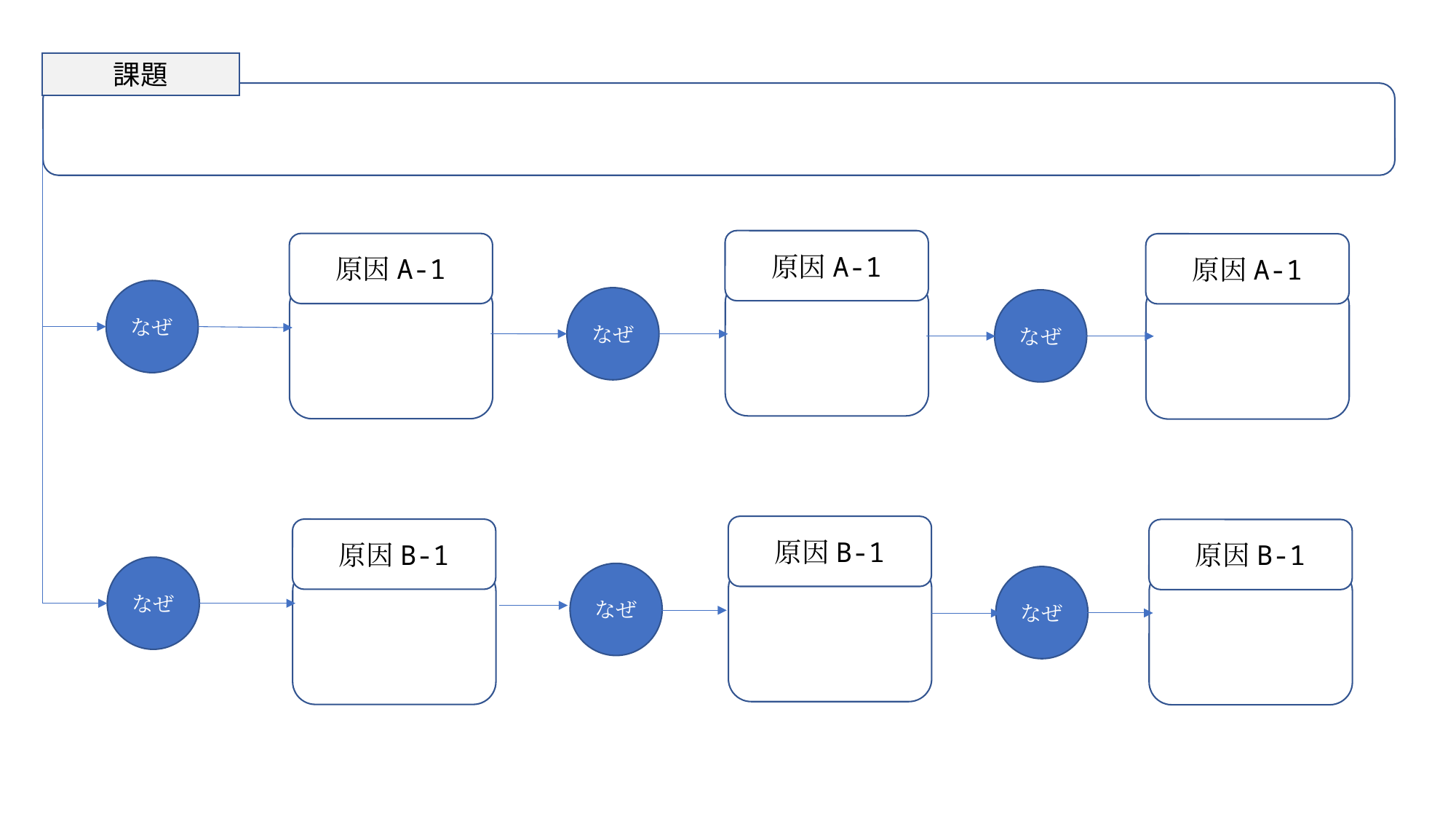

課題

原因A-1

原因A-1

原因A-1

なぜ
なぜ
なぜ
原因B-1

原因B-1

原因B-1

なぜ
なぜ
なぜ